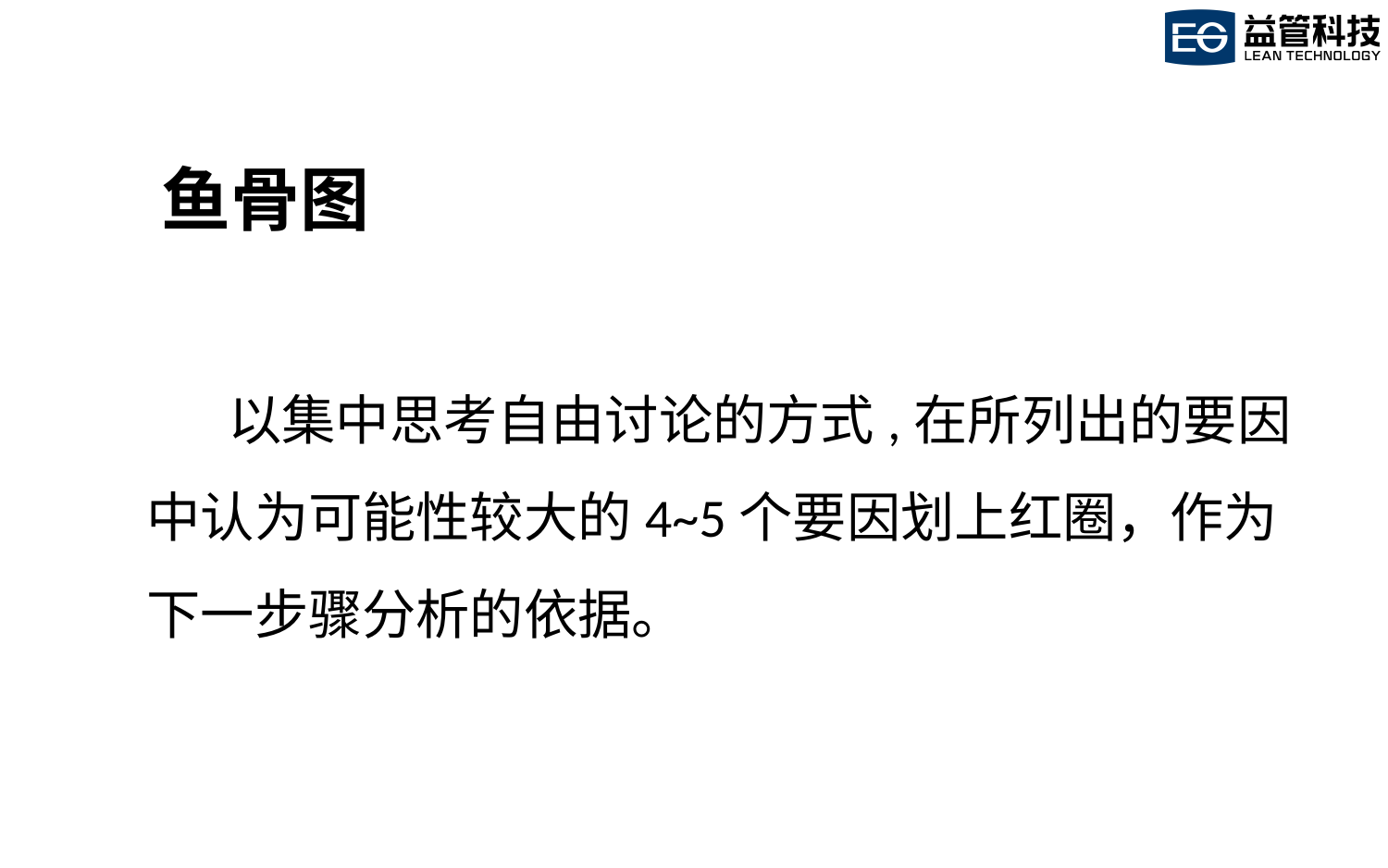

# 鱼骨图
          以集中思考自由讨论的方式,在所列出的要因中认为可能性较大的4~5个要因划上红圈，作为下一步骤分析的依据。